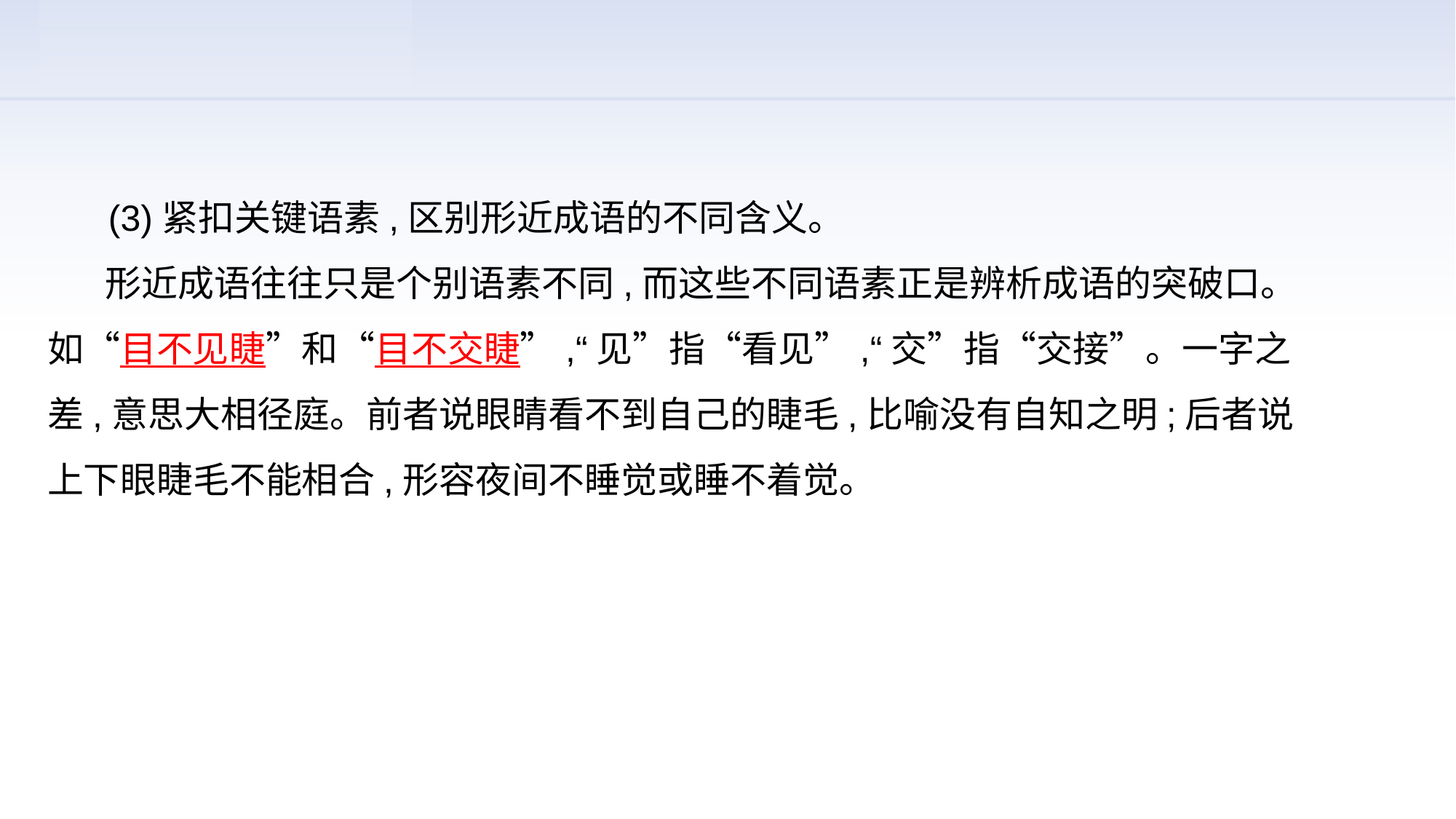

(3)紧扣关键语素,区别形近成语的不同含义。
      形近成语往往只是个别语素不同,而这些不同语素正是辨析成语的突破口。如“目不见睫”和“目不交睫”,“见”指“看见”,“交”指“交接”。一字之差,意思大相径庭。前者说眼睛看不到自己的睫毛,比喻没有自知之明;后者说上下眼睫毛不能相合,形容夜间不睡觉或睡不着觉。